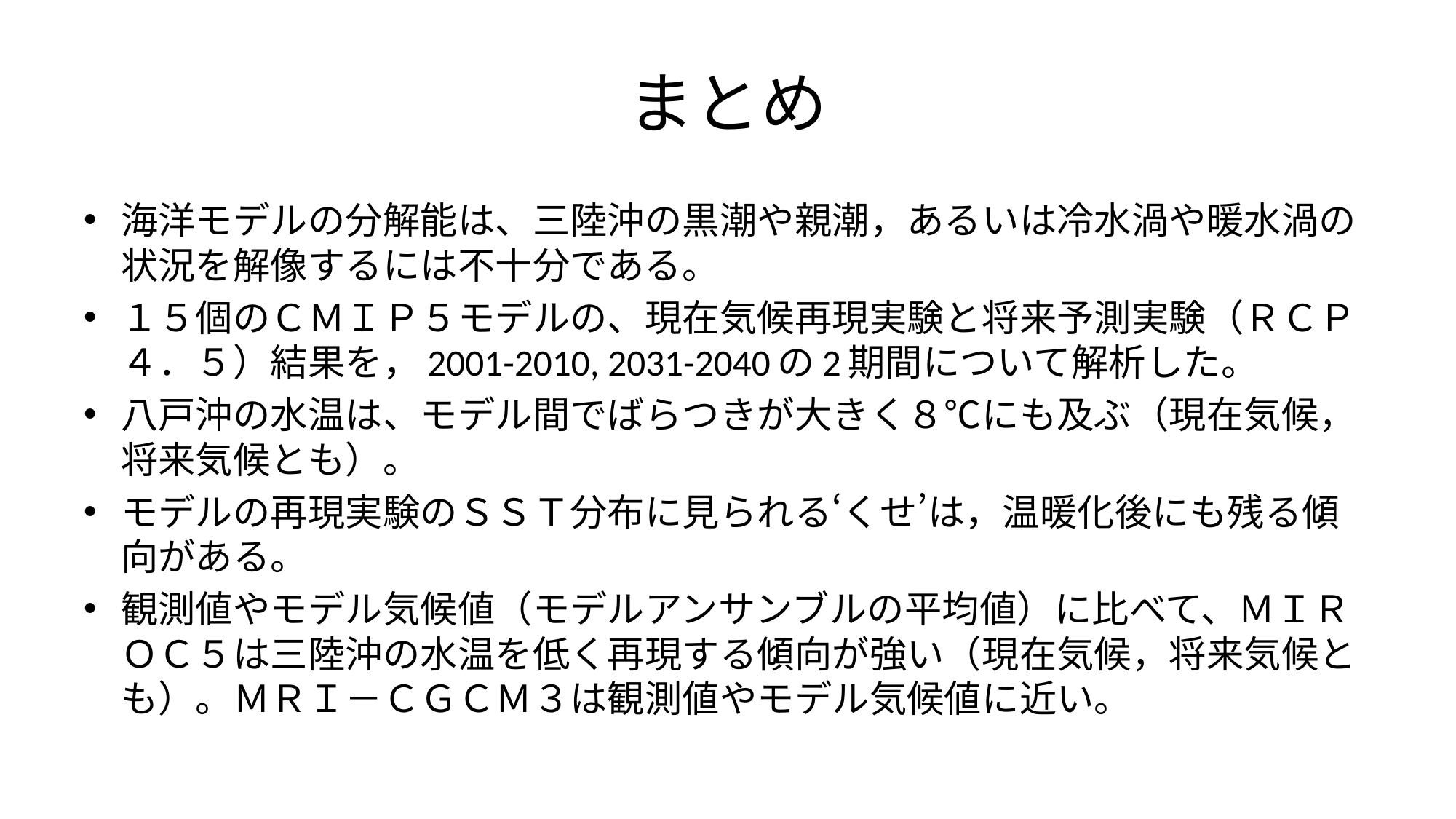

# まとめ
海洋モデルの分解能は、三陸沖の黒潮や親潮，あるいは冷水渦や暖水渦の状況を解像するには不十分である。
１５個のＣＭＩＰ５モデルの、現在気候再現実験と将来予測実験（ＲＣＰ４．５）結果を，2001-2010, 2031-2040の2期間について解析した。
八戸沖の水温は、モデル間でばらつきが大きく８℃にも及ぶ（現在気候，将来気候とも）。
モデルの再現実験のＳＳＴ分布に見られる‘くせ’は，温暖化後にも残る傾向がある。
観測値やモデル気候値（モデルアンサンブルの平均値）に比べて、ＭＩＲＯＣ５は三陸沖の水温を低く再現する傾向が強い（現在気候，将来気候とも）。ＭＲＩ－ＣＧＣＭ３は観測値やモデル気候値に近い。